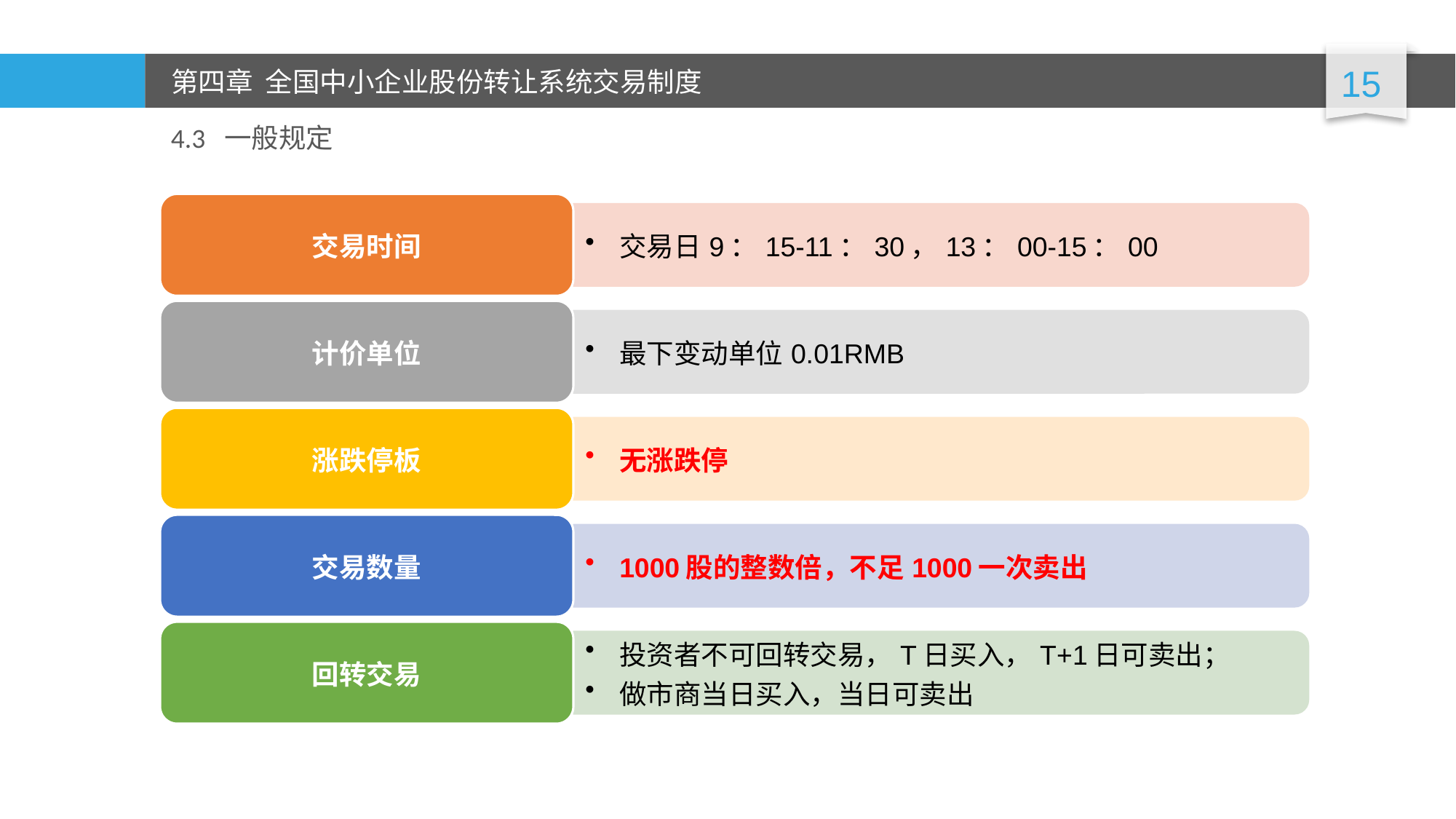

4.3  一般规定
计价单位
最下变动单位0.01RMB
涨跌停板
无涨跌停
交易时间
交易日9：15-11：30，13：00-15：00
交易数量
1000股的整数倍，不足1000一次卖出
回转交易
投资者不可回转交易，T日买入，T+1日可卖出；
做市商当日买入，当日可卖出